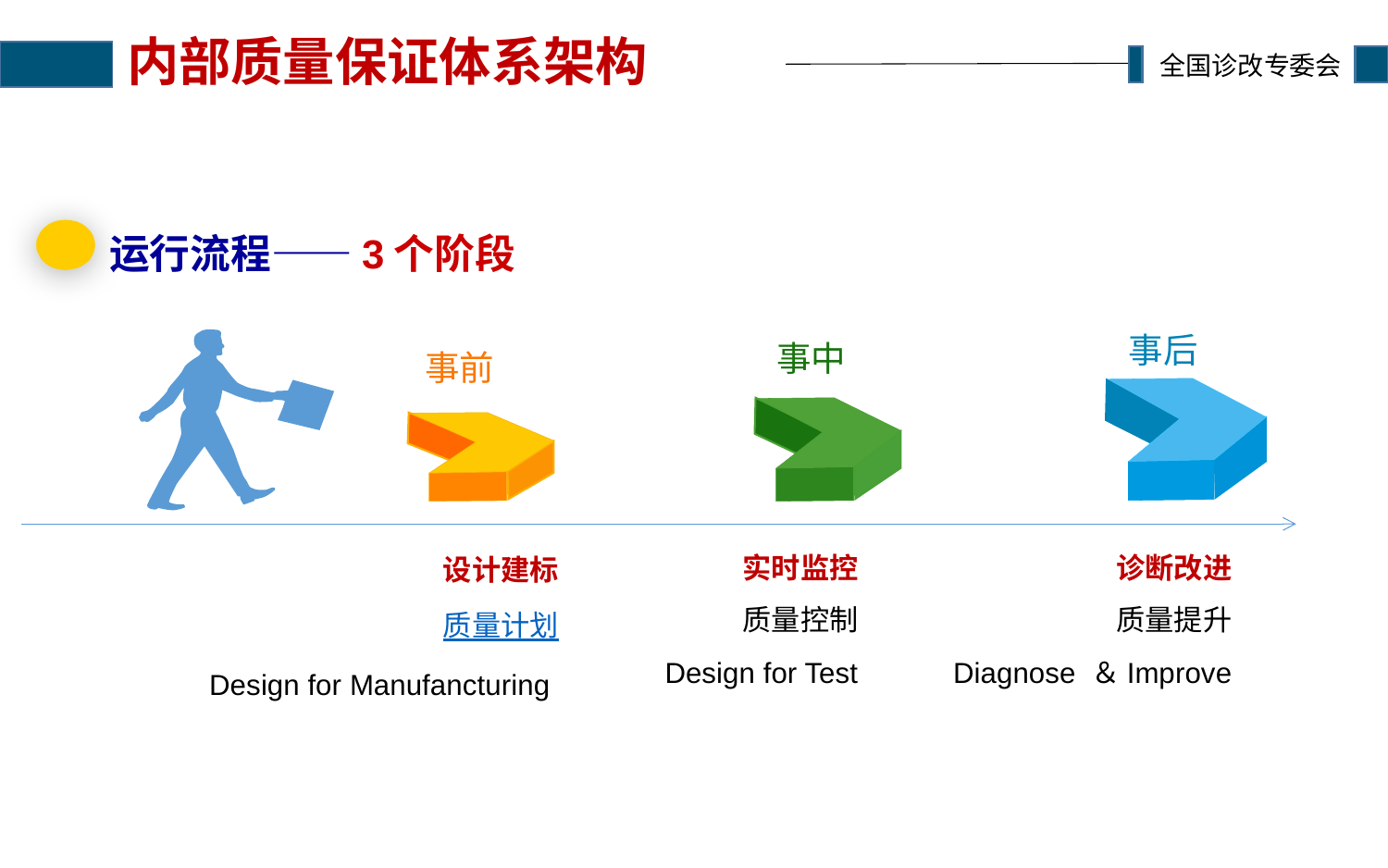

# 内部质量保证体系架构

运行流程——3个阶段

事后

事中
事前

实时监控
质量控制
Design for Test
诊断改进
质量提升
Diagnose ＆Improve
设计建标
质量计划
Design for Manufancturing